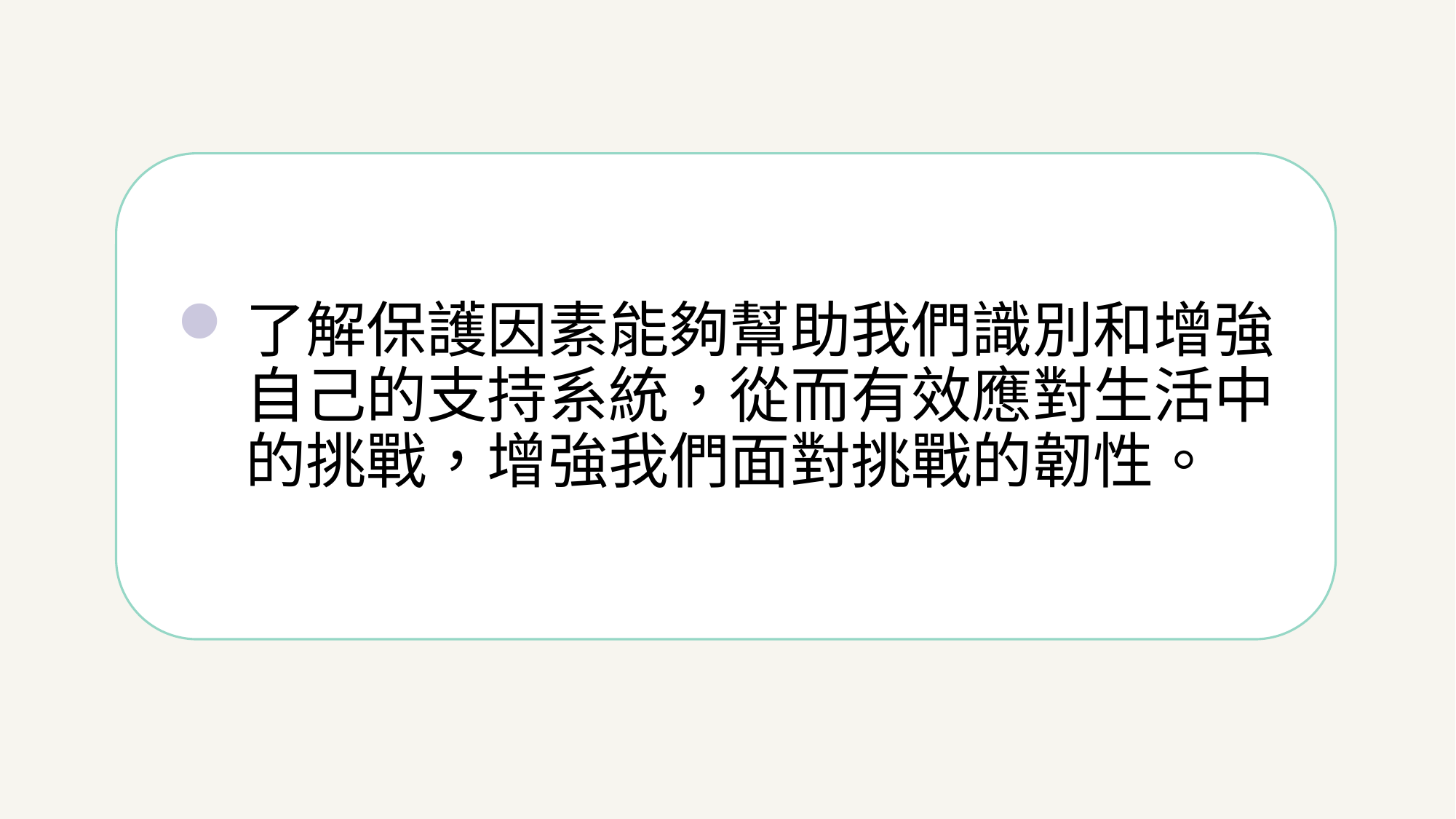

了解保護因素能夠幫助我們識別和增強自己的支持系統，從而有效應對生活中的挑戰，增強我們面對挑戰的韌性。